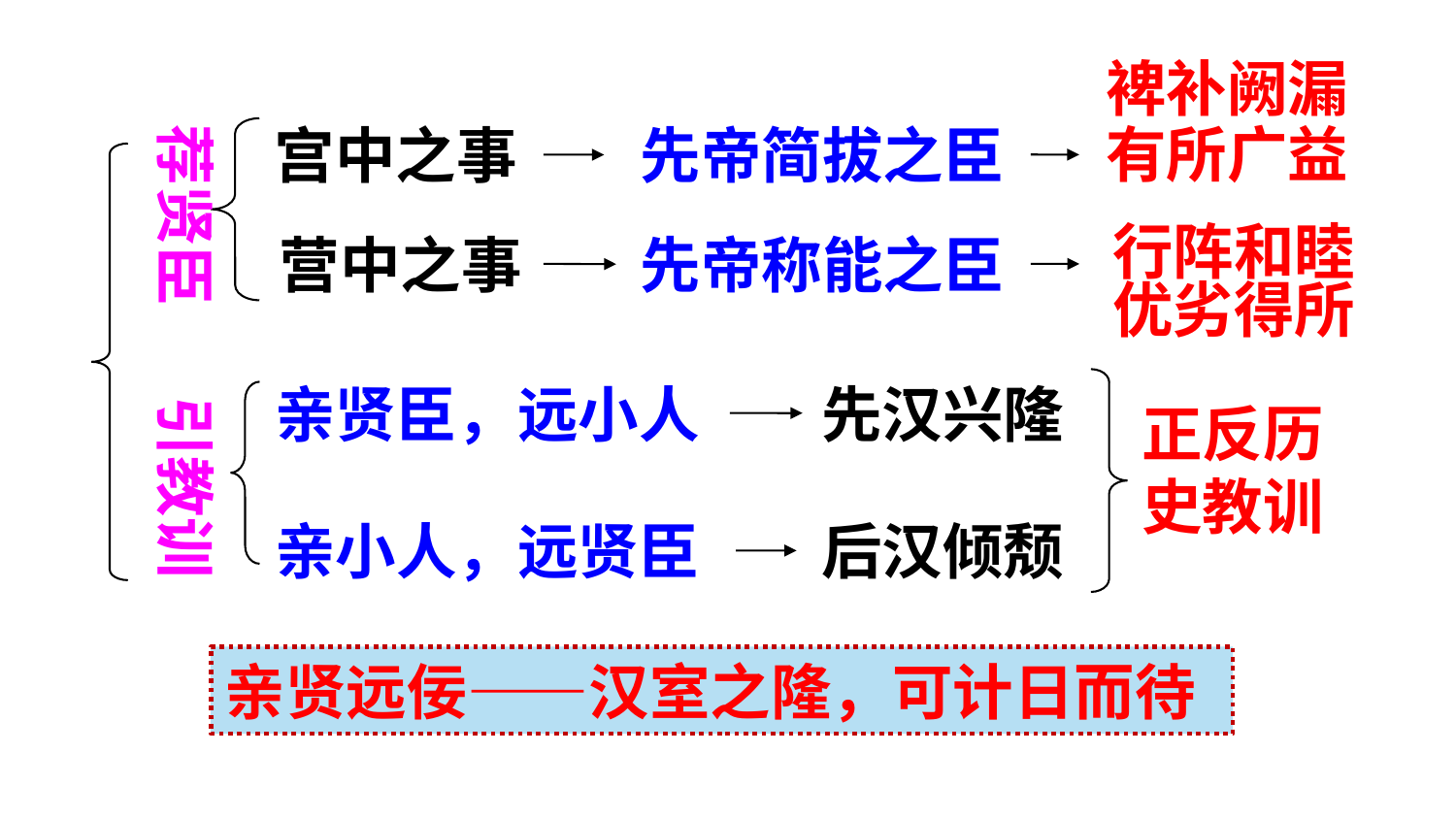

裨补阙漏
有所广益
宫中之事
荐贤臣
先帝简拔之臣

营中之事
先帝称能之臣
行阵和睦
优劣得所

亲贤臣，远小人
先汉兴隆

引教训

正反历史教训

后汉倾颓
亲小人，远贤臣

亲贤远佞——汉室之隆，可计日而待